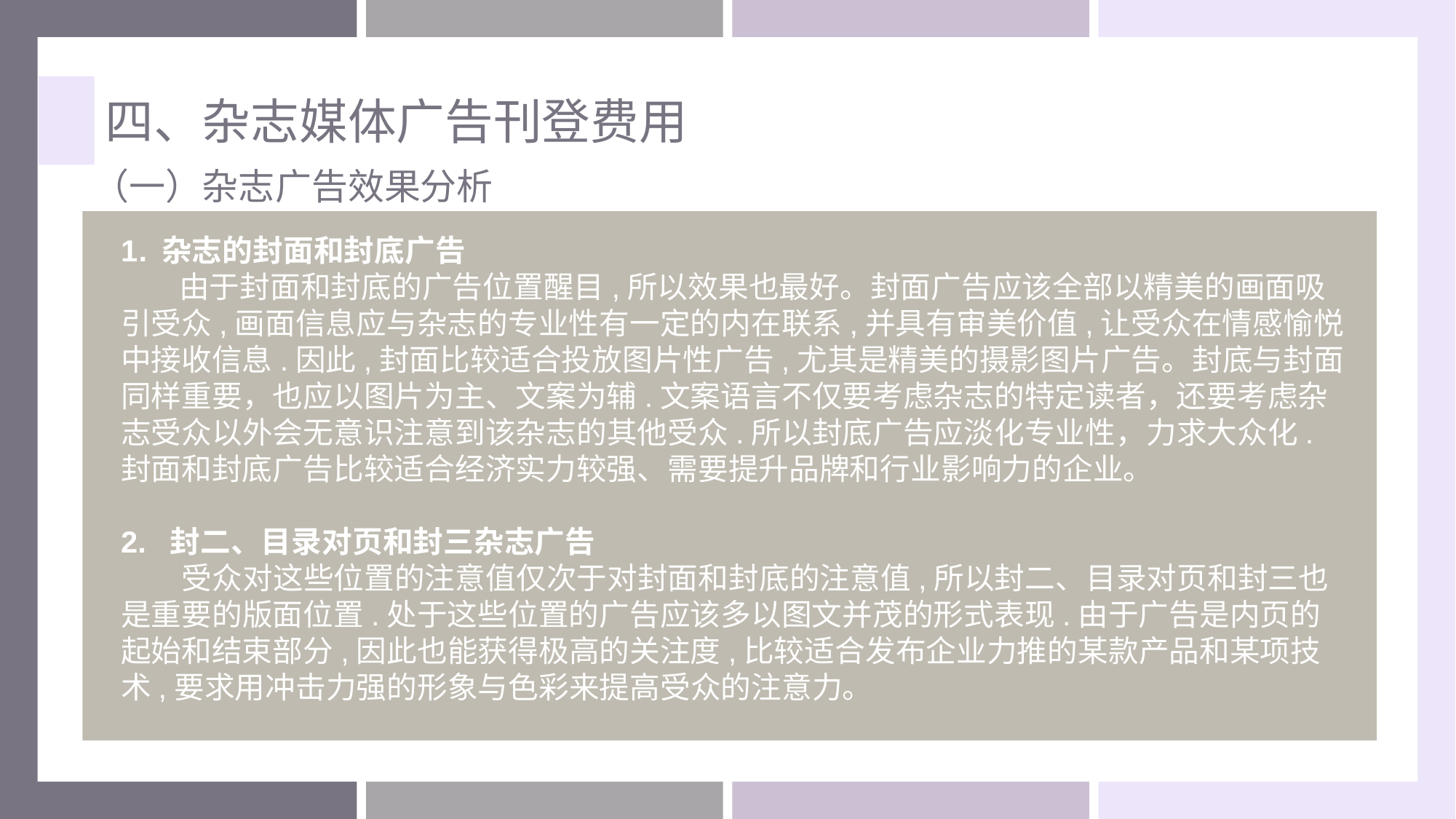

四、杂志媒体广告刊登费用
（一）杂志广告效果分析

杂志的封面和封底广告
　     由于封面和封底的广告位置醒目,所以效果也最好。封面广告应该全部以精美的画面吸引受众,画面信息应与杂志的专业性有一定的内在联系,并具有审美价值,让受众在情感愉悦中接收信息.因此,封面比较适合投放图片性广告,尤其是精美的摄影图片广告。封底与封面同样重要，也应以图片为主、文案为辅.文案语言不仅要考虑杂志的特定读者，还要考虑杂志受众以外会无意识注意到该杂志的其他受众.所以封底广告应淡化专业性，力求大众化.封面和封底广告比较适合经济实力较强、需要提升品牌和行业影响力的企业。

2.  封二、目录对页和封三杂志广告
        受众对这些位置的注意值仅次于对封面和封底的注意值,所以封二、目录对页和封三也是重要的版面位置.处于这些位置的广告应该多以图文并茂的形式表现.由于广告是内页的起始和结束部分,因此也能获得极高的关注度,比较适合发布企业力推的某款产品和某项技术,要求用冲击力强的形象与色彩来提高受众的注意力。